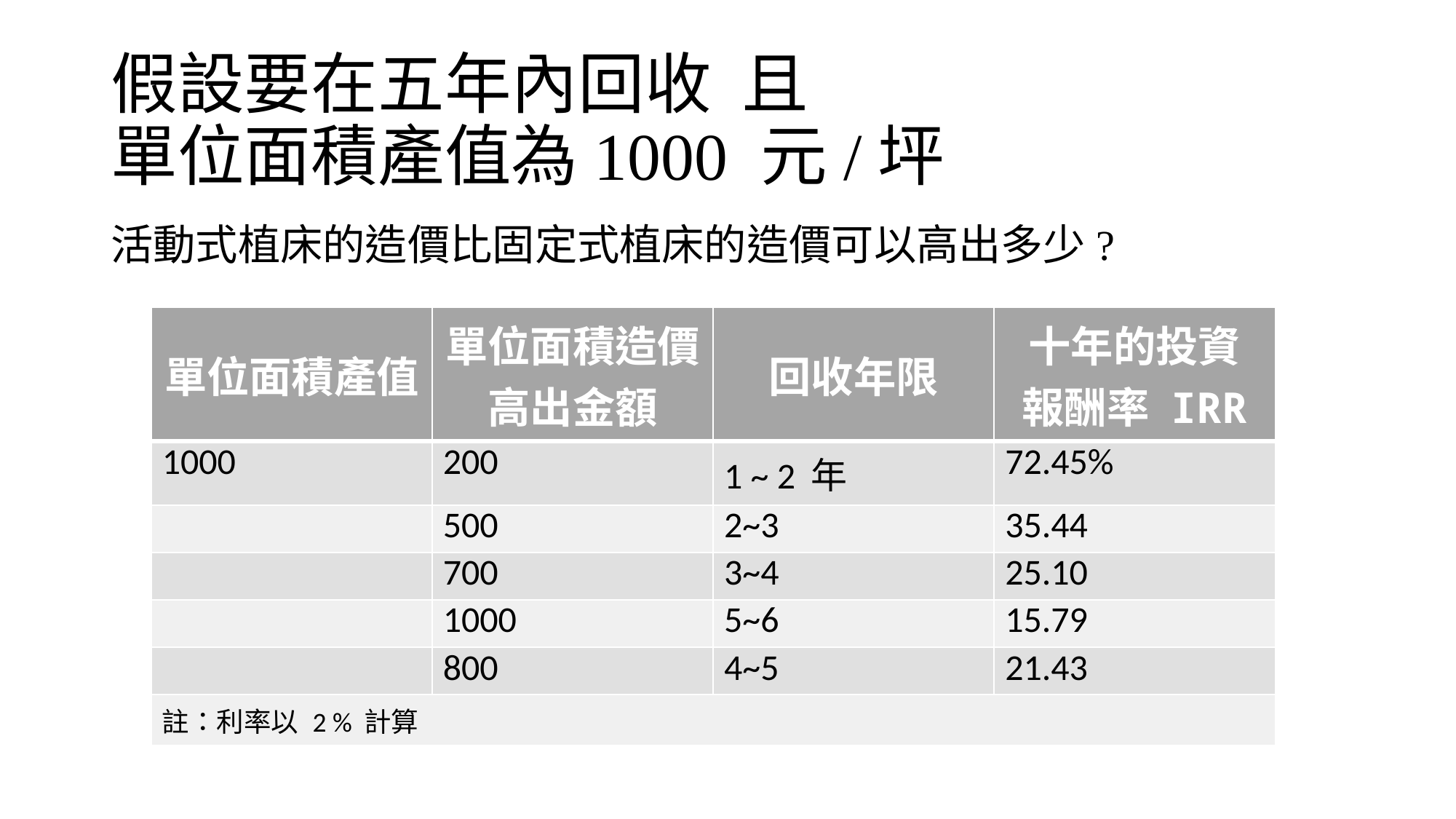

# 假設要在五年內回收  且 單位面積產值為1000 元/坪
活動式植床的造價比固定式植床的造價可以高出多少?

| 單位面積產值 | 單位面積造價高出金額 | 回收年限 | 十年的投資 報酬率 IRR |
| --- | --- | --- | --- |
| 1000 | 200 | 1 ~ 2 年 | 72.45% |
|  | 500 | 2~3 | 35.44 |
|  | 700 | 3~4 | 25.10 |
|  | 1000 | 5~6 | 15.79 |
|  | 800 | 4~5 | 21.43 |
| 註：利率以 2 % 計算 |  |  |  |